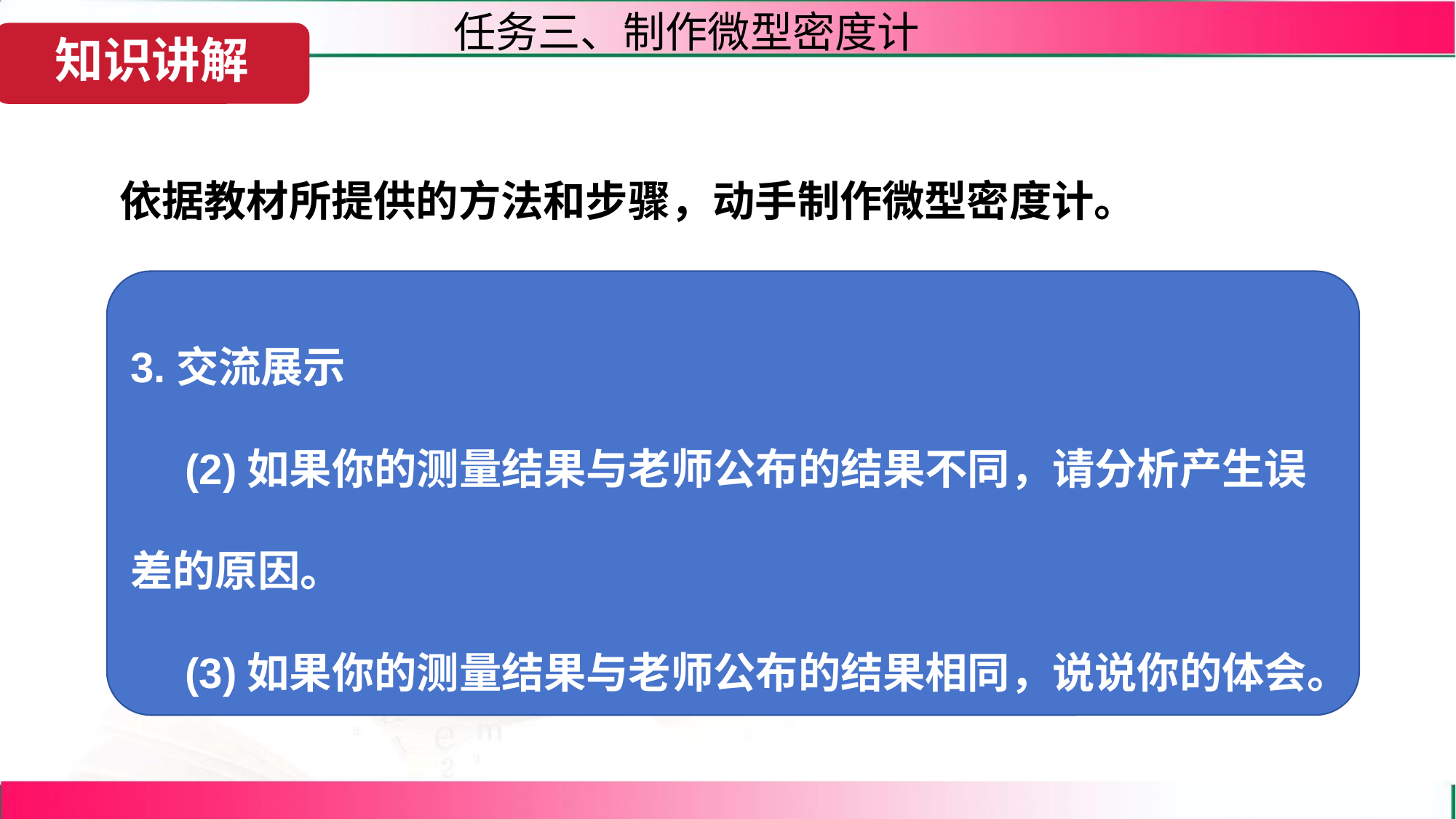

任务三、制作微型密度计
依据教材所提供的方法和步骤，动手制作微型密度计。
3.交流展示
(2)如果你的测量结果与老师公布的结果不同，请分析产生误差的原因。
(3)如果你的测量结果与老师公布的结果相同，说说你的体会。